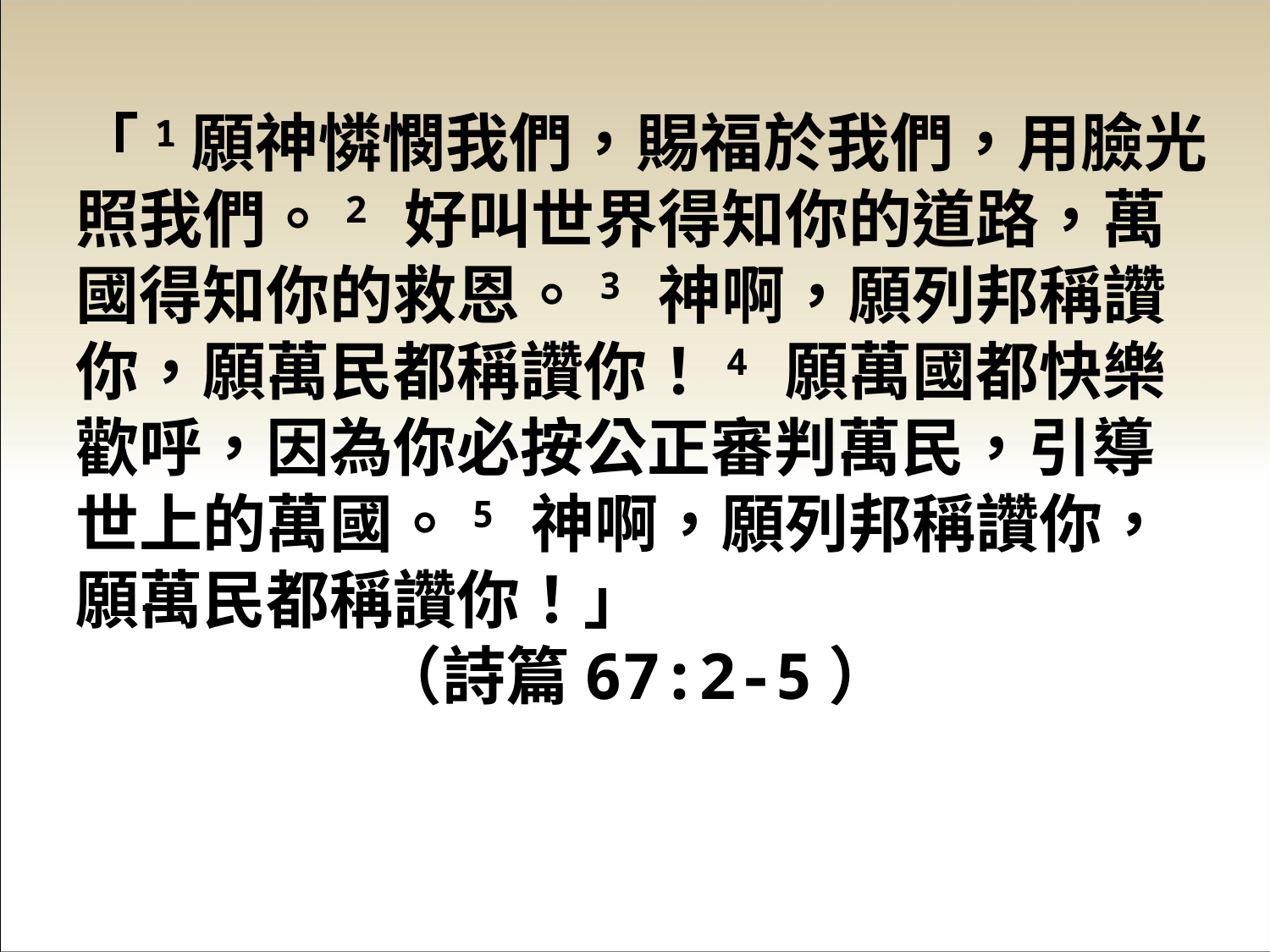

「1願神憐憫我們，賜福於我們，用臉光照我們。2 好叫世界得知你的道路，萬國得知你的救恩。3 神啊，願列邦稱讚你，願萬民都稱讚你！4 願萬國都快樂歡呼，因為你必按公正審判萬民，引導世上的萬國。5 神啊，願列邦稱讚你，願萬民都稱讚你！」
                    （詩篇67:2-5）